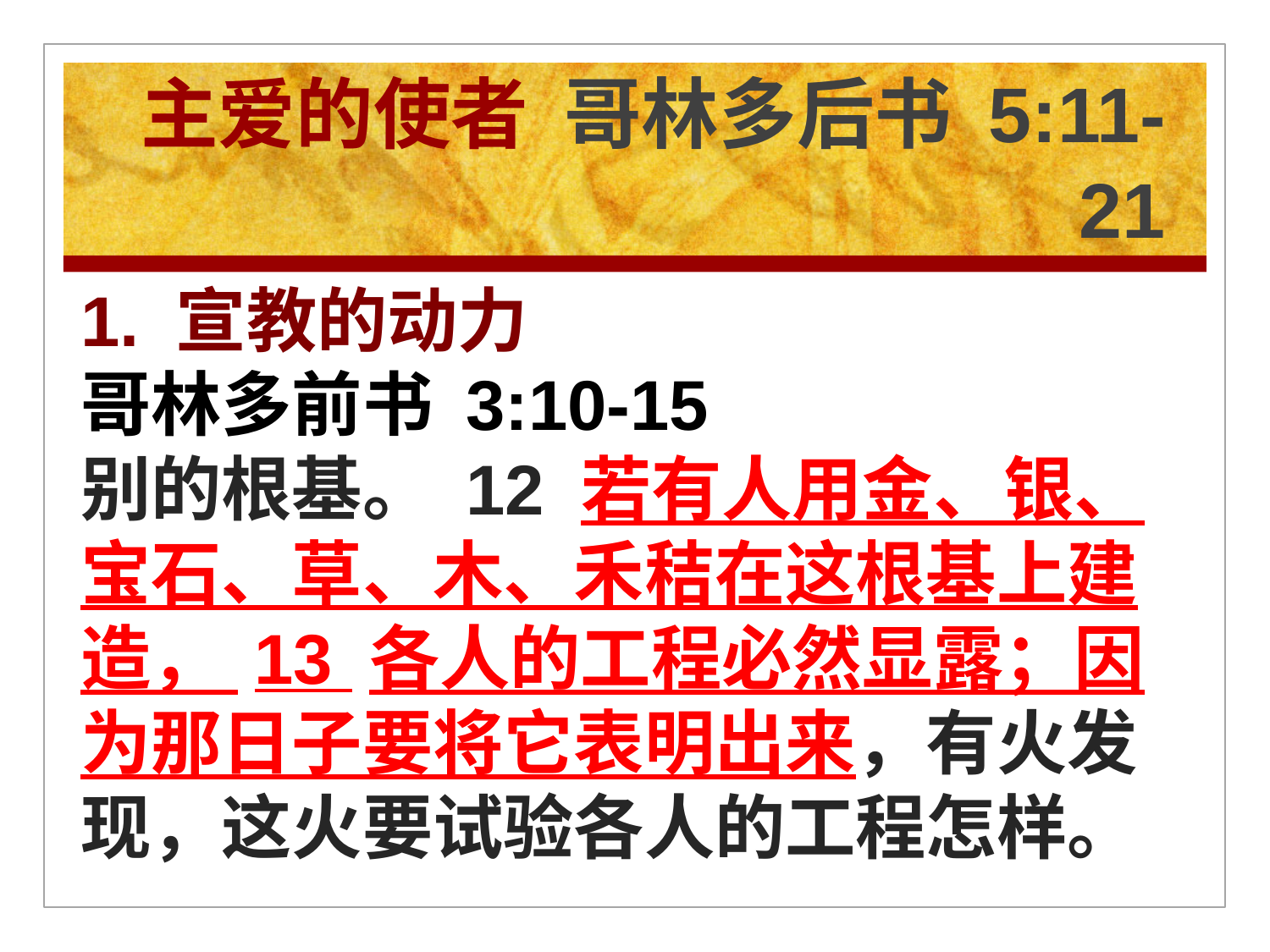

# 主爱的使者  哥林多后书 5:11-21
1. 宣教的动力
哥林多前书 3:10-15
别的根基。 12 若有人用金、银、宝石、草、木、禾秸在这根基上建造， 13 各人的工程必然显露；因为那日子要将它表明出来，有火发现，这火要试验各人的工程怎样。

14 人在那根基上所建造的工程若存得住，他就要得赏赐； 15 人的工程若被烧了，他就要受亏损，自己却要得救，虽然得救，乃像从火里经过的一样。